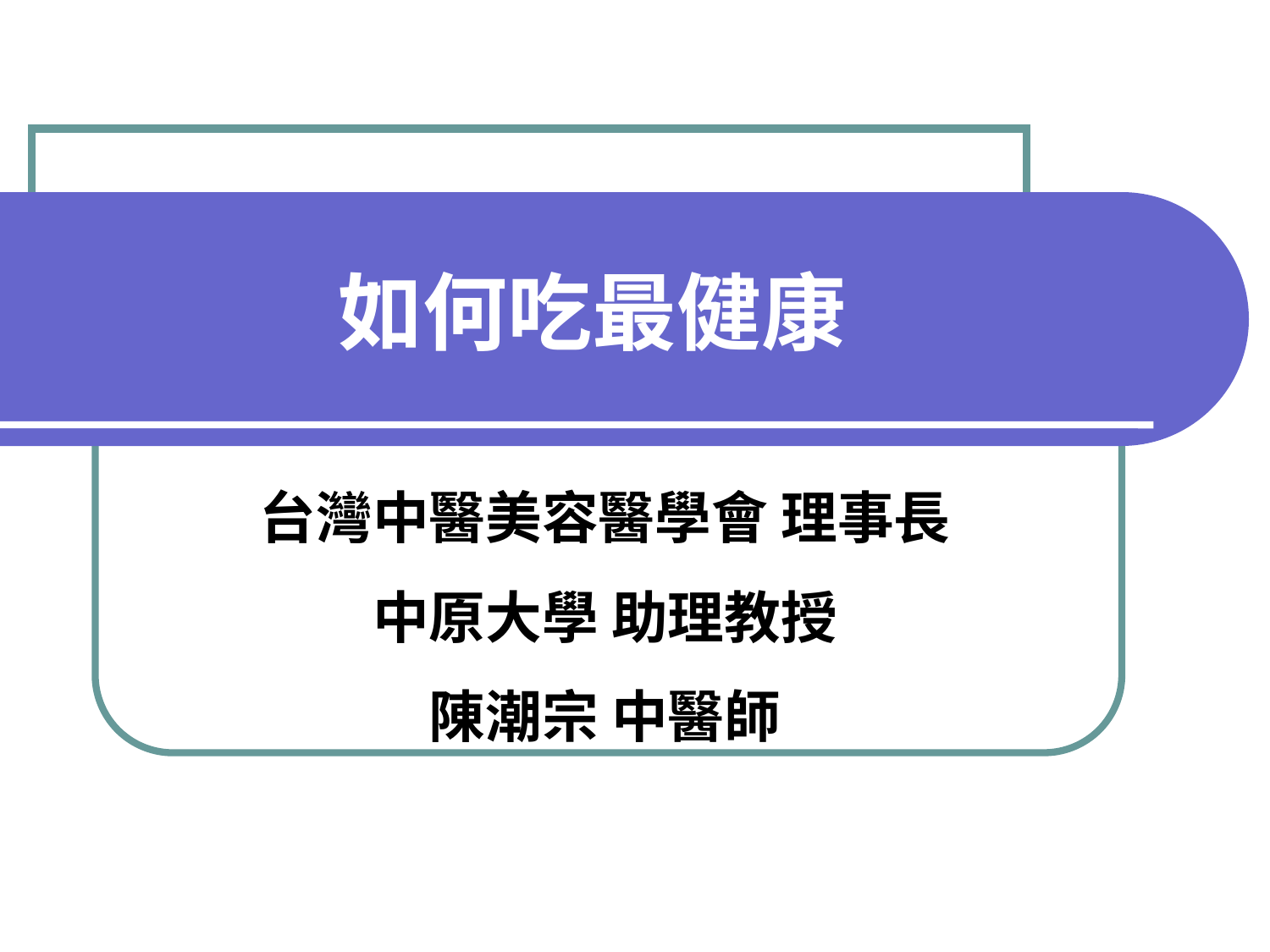

# 如何吃最健康
台灣中醫美容醫學會 理事長
中原大學 助理教授
陳潮宗 中醫師